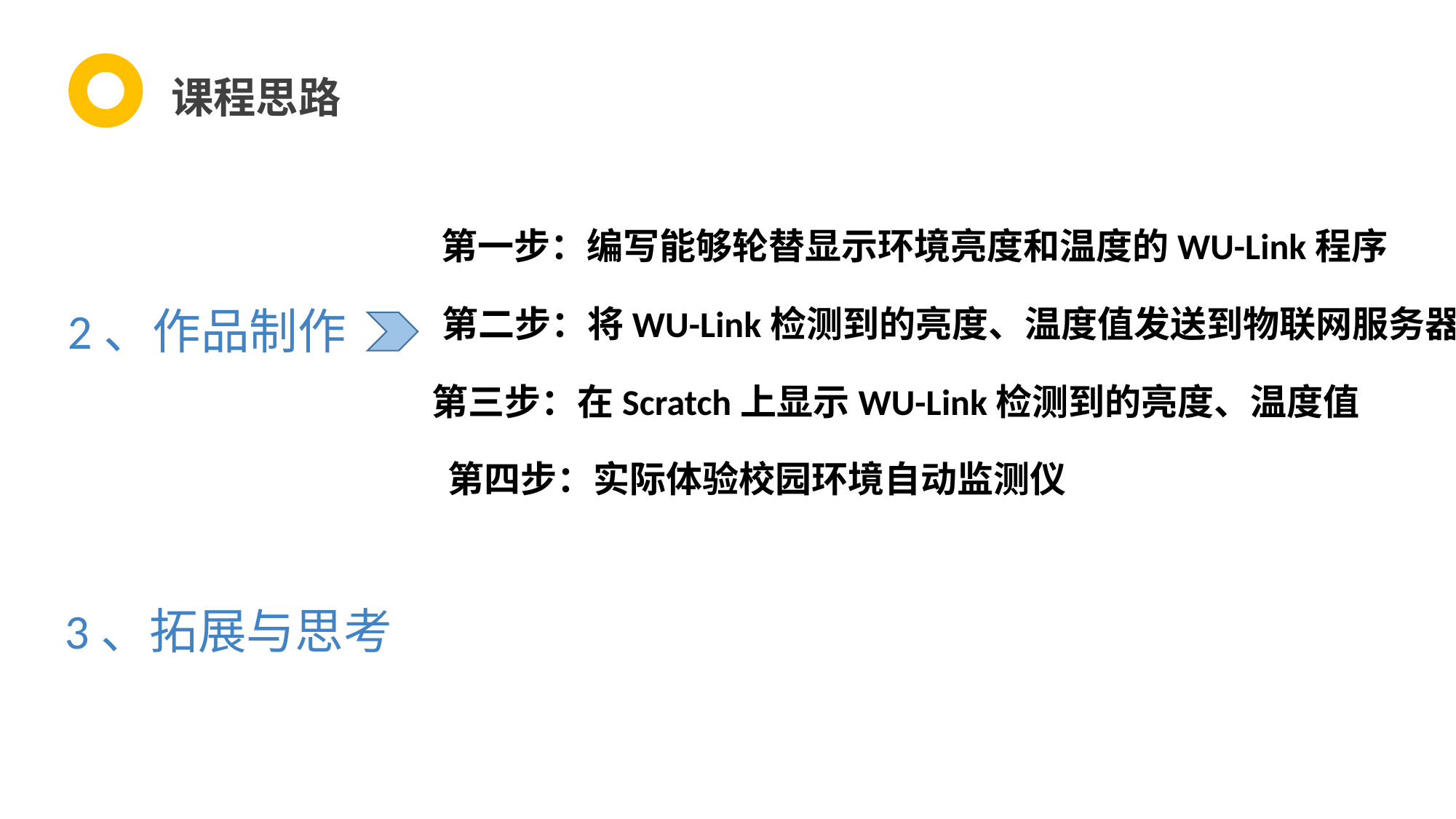

课程思路
第一步：编写能够轮替显示环境亮度和温度的WU-Link程序
2、作品制作
第二步：将WU-Link检测到的亮度、温度值发送到物联网服务器

第三步：在Scratch上显示WU-Link检测到的亮度、温度值
第四步：实际体验校园环境自动监测仪
3、拓展与思考